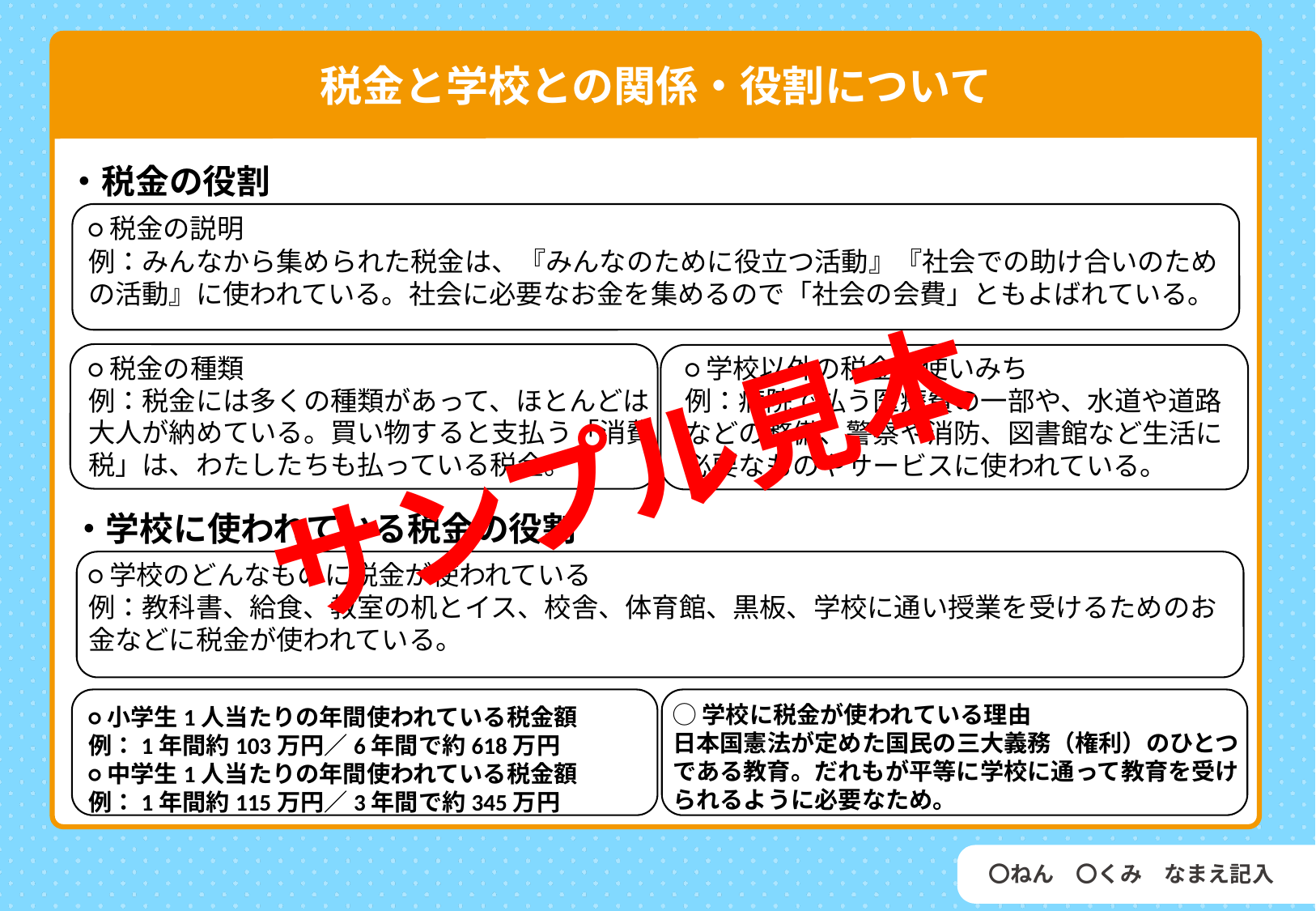

税金とは
税金と学校との関係・役割について
・税金の役割

○税金の説明
例：みんなから集められた税金は、『みんなのために役立つ活動』『社会での助け合いのための活動』に使われている。社会に必要なお金を集めるので「社会の会費」ともよばれている。

○税金の種類
例：税金には多くの種類があって、ほとんどは大人が納めている。買い物すると支払う「消費税」は、わたしたちも払っている税金。

○学校以外の税金の使いみち
例：病院で払う医療費の一部や、水道や道路などの整備、警察や消防、図書館など生活に必要なものやサービスに使われている。

サンプル見本
・学校に使われている税金の役割

○学校のどんなものに税金が使われている
例：教科書、給食、教室の机とイス、校舎、体育館、黒板、学校に通い授業を受けるためのお金などに税金が使われている。

発見

◯学校に税金が使われている理由
日本国憲法が定めた国民の三大義務（権利）のひとつである教育。だれもが平等に学校に通って教育を受けられるように必要なため。

○小学生1人当たりの年間使われている税金額
例：1年間約103万円／6年間で約618万円
○中学生1人当たりの年間使われている税金額
例：1年間約115万円／3年間で約345万円
〇ねん　〇くみ　なまえ記入